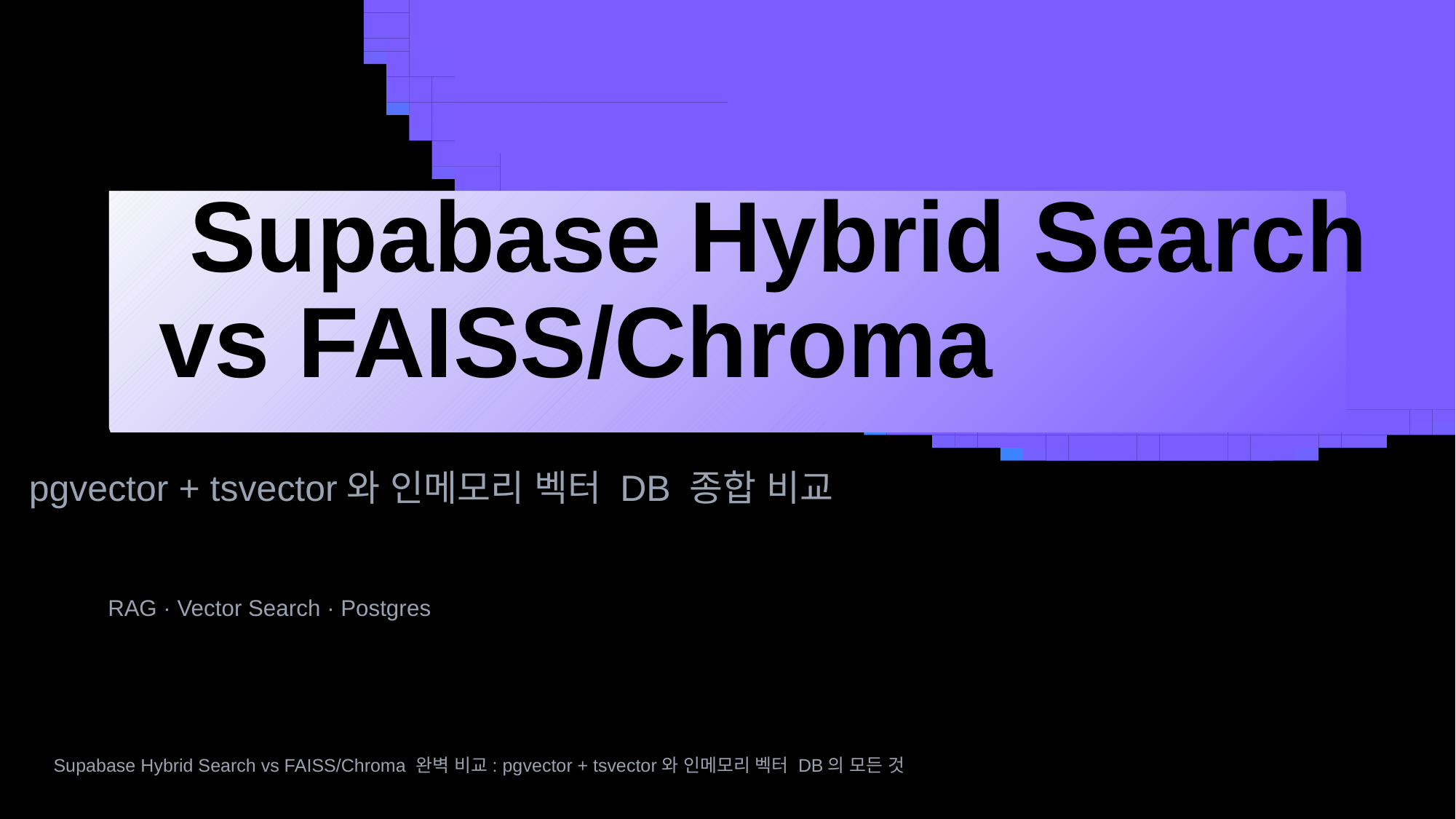

Supabase Hybrid Search

vs FAISS/Chroma

pgvector + tsvector와 인메모리 벡터 DB 종합 비교

RAG · Vector Search · Postgres

Supabase Hybrid Search vs FAISS/Chroma 완벽 비교: pgvector + tsvector와 인메모리 벡터 DB의 모든 것